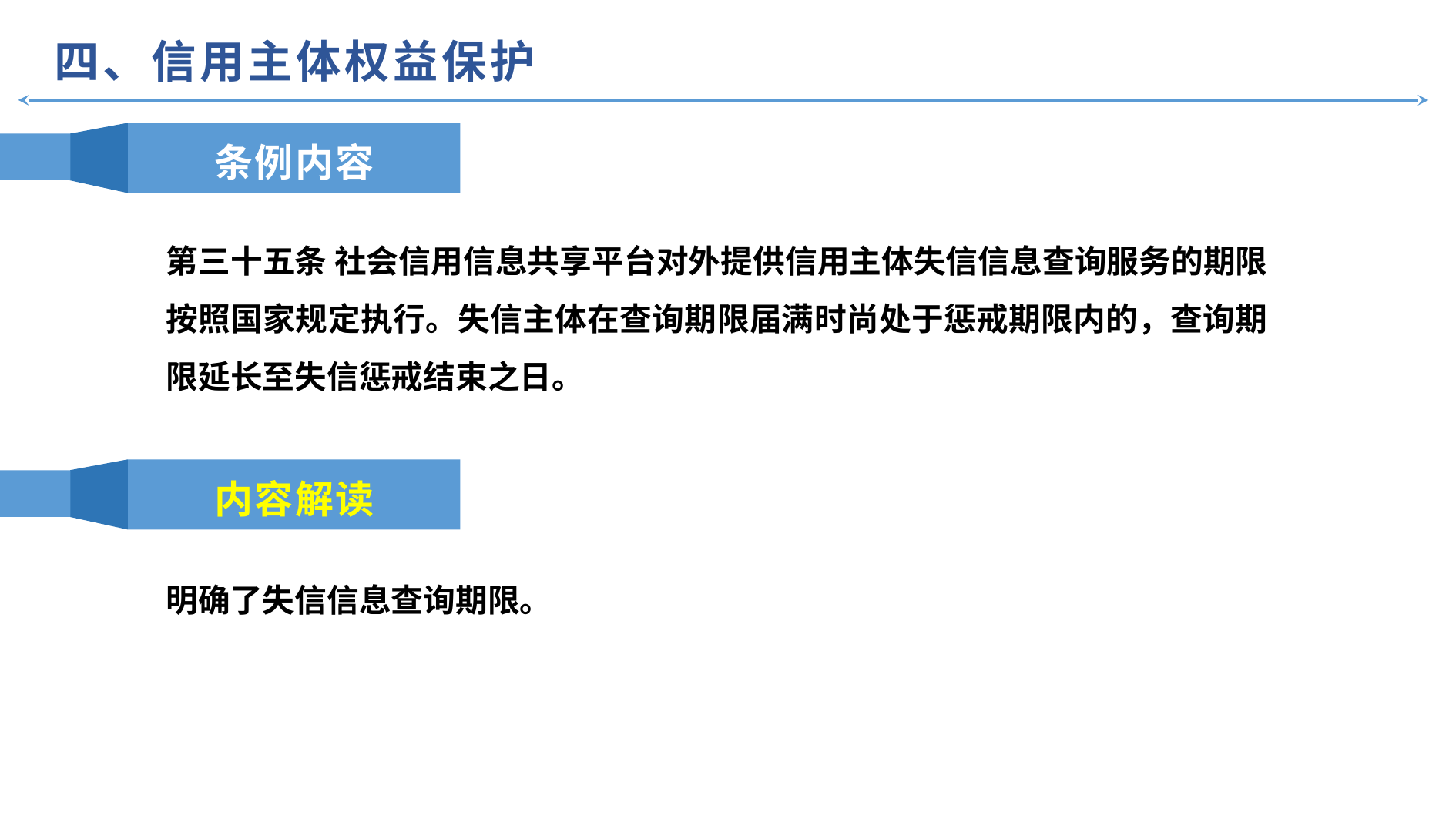

四、信用主体权益保护
条例内容

第三十五条 社会信用信息共享平台对外提供信用主体失信信息查询服务的期限按照国家规定执行。失信主体在查询期限届满时尚处于惩戒期限内的，查询期限延长至失信惩戒结束之日。
内容解读

明确了失信信息查询期限。